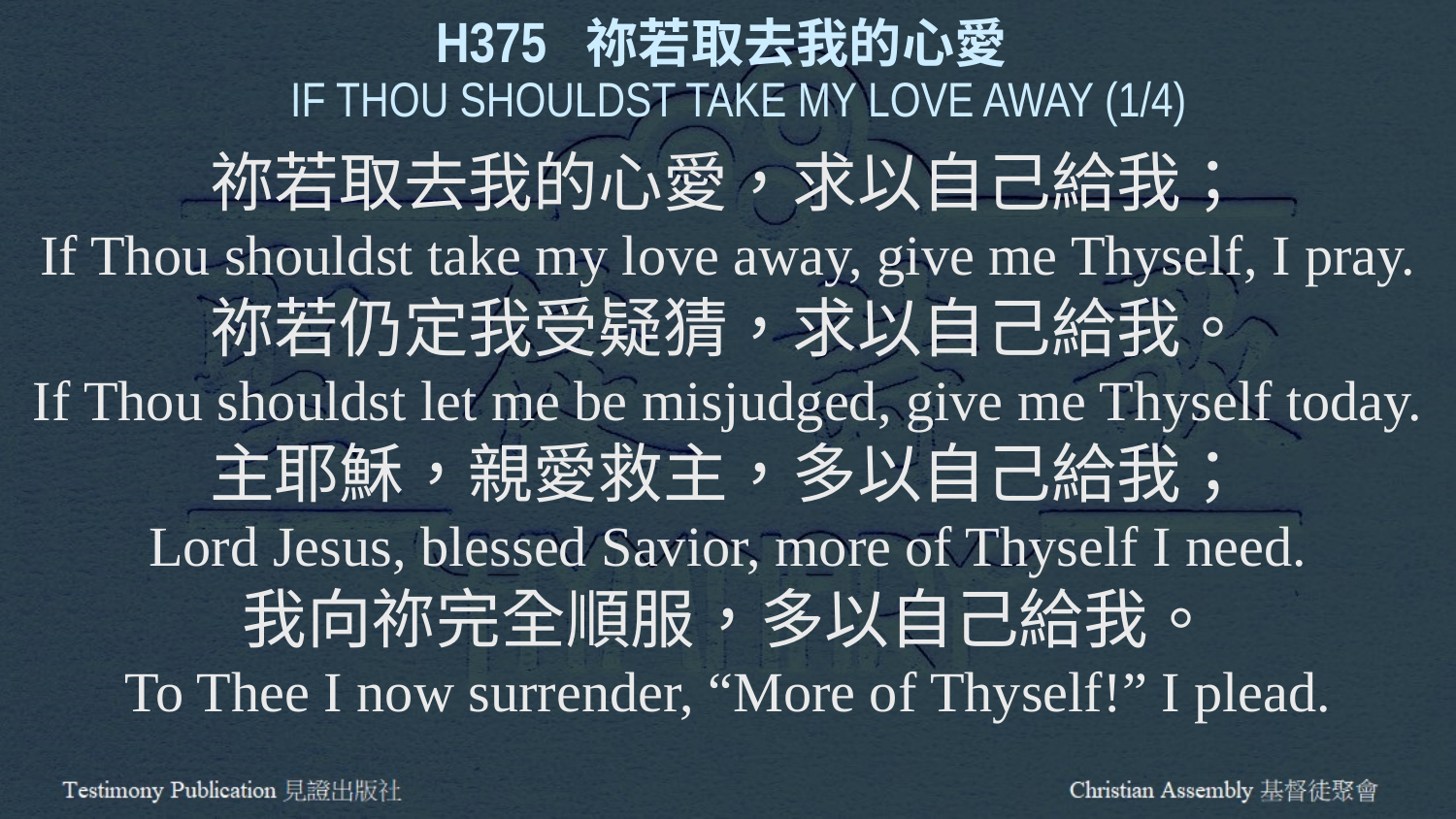

H375  祢若取去我的心愛
 IF THOU SHOULDST TAKE MY LOVE AWAY (1/4)
祢若取去我的心愛，求以自己給我；
If Thou shouldst take my love away, give me Thyself, I pray.
祢若仍定我受疑猜，求以自己給我。
If Thou shouldst let me be misjudged, give me Thyself today.
主耶穌，親愛救主，多以自己給我；
Lord Jesus, blessed Savior, more of Thyself I need.
我向祢完全順服，多以自己給我。
To Thee I now surrender, “More of Thyself!” I plead.